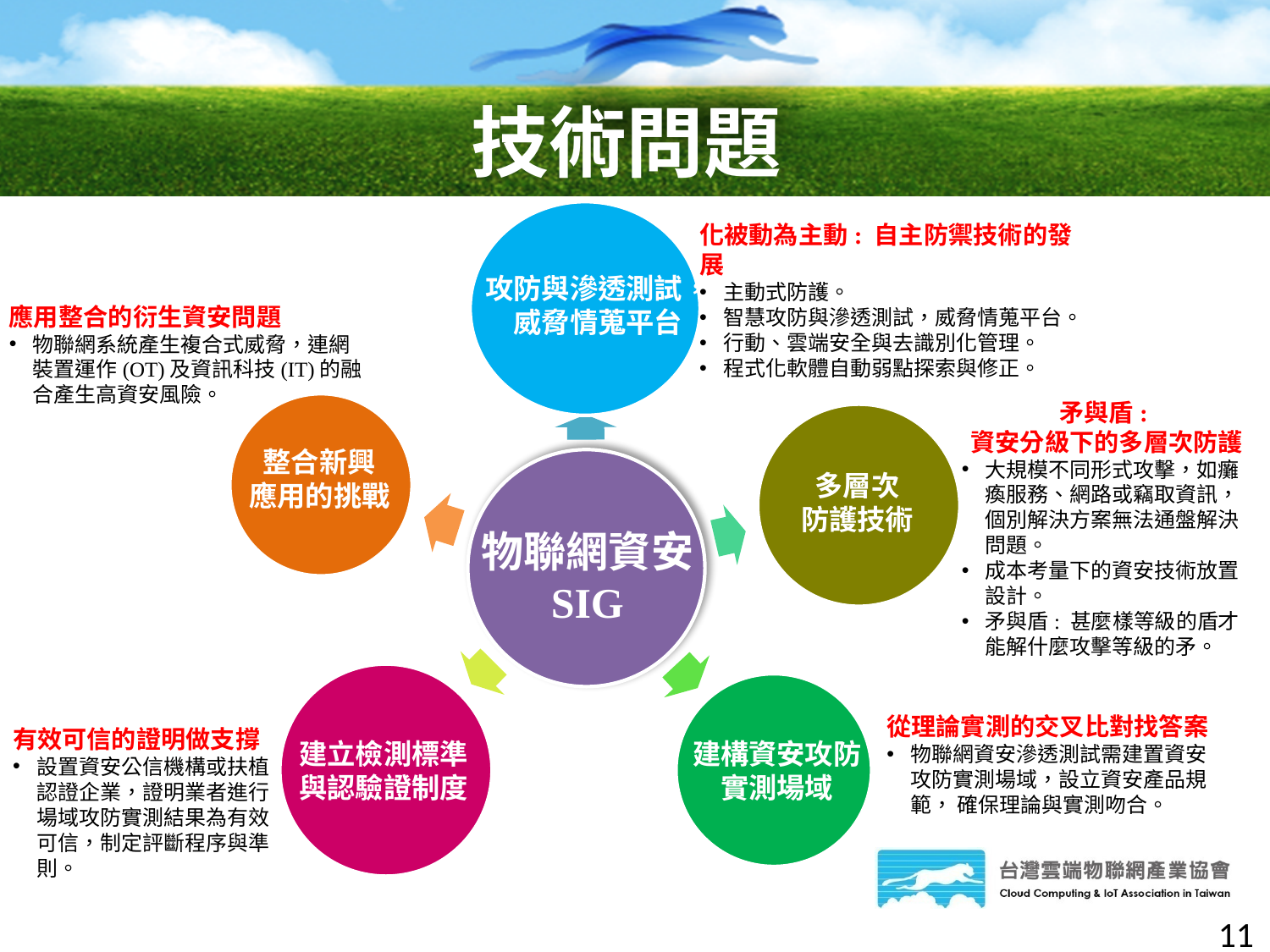

# 技術問題
化被動為主動: 自主防禦技術的發展
主動式防護。
智慧攻防與滲透測試，威脅情蒐平台。
行動、雲端安全與去識別化管理。
程式化軟體自動弱點探索與修正。

攻防與滲透測試，
威脅情蒐平台
應用整合的衍生資安問題
物聯網系統產生複合式威脅，連網裝置運作(OT)及資訊科技(IT)的融合產生高資安風險。
矛與盾:
資安分級下的多層次防護
大規模不同形式攻擊，如癱瘓服務、網路或竊取資訊，個別解決方案無法通盤解決問題。
成本考量下的資安技術放置設計。
矛與盾: 甚麼樣等級的盾才能解什麼攻擊等級的矛。
整合新興
應用的挑戰
多層次
防護技術
物聯網資安
SIG
從理論實測的交叉比對找答案
物聯網資安滲透測試需建置資安攻防實測場域，設立資安產品規範， 確保理論與實測吻合。
有效可信的證明做支撐
設置資安公信機構或扶植認證企業，證明業者進行場域攻防實測結果為有效可信，制定評斷程序與準則。

建立檢測標準
與認驗證制度
建構資安攻防
實測場域